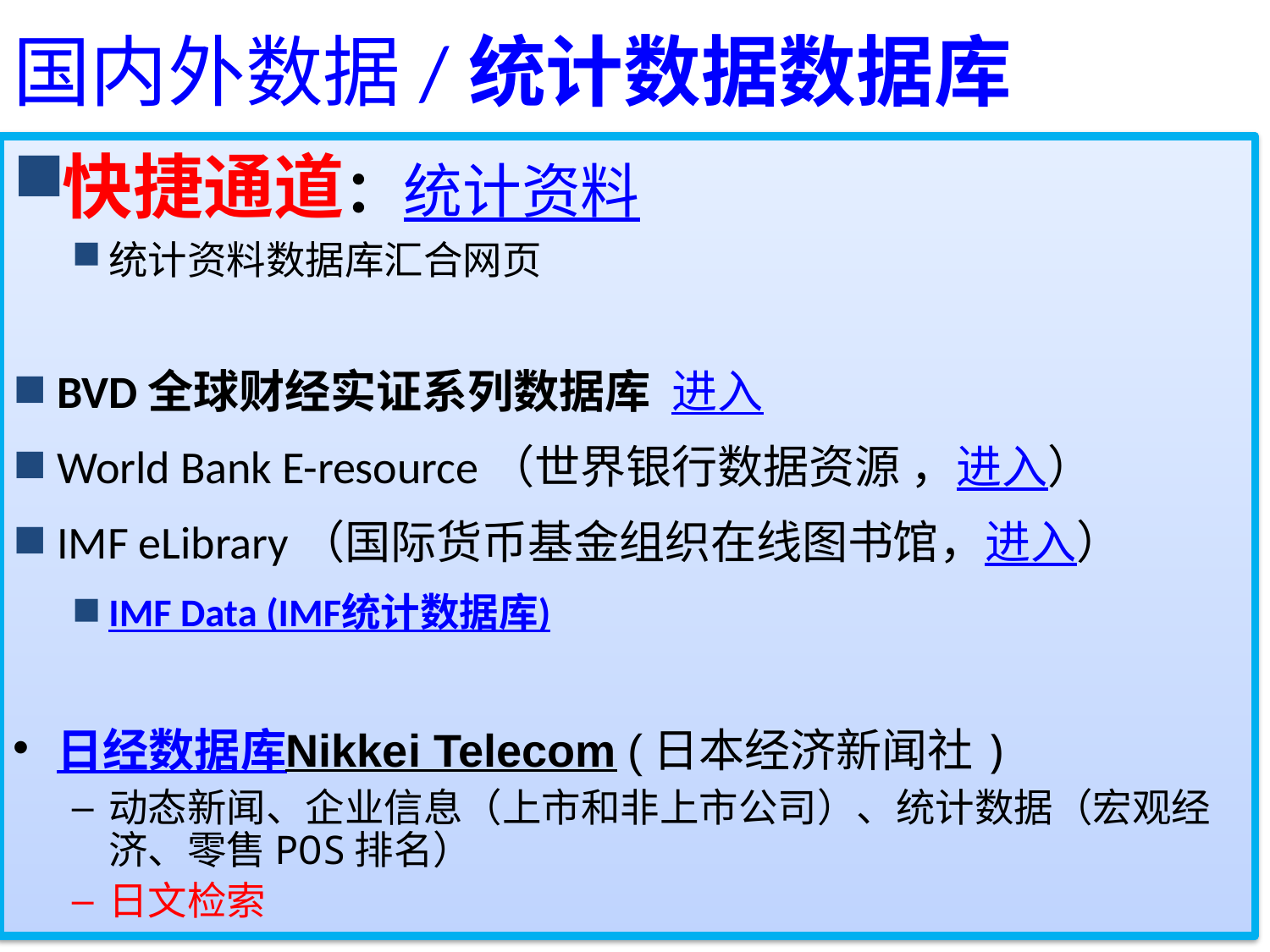

# 国内外数据/统计数据数据库
快捷通道：统计资料
统计资料数据库汇合网页

BVD全球财经实证系列数据库  进入
World Bank E-resource（世界银行数据资源 ，进入）
IMF eLibrary（国际货币基金组织在线图书馆，进入）
IMF Data (IMF统计数据库)

日经数据库Nikkei Telecom (日本经济新闻社)
动态新闻、企业信息（上市和非上市公司）、统计数据（宏观经济、零售POS排名）
日文检索